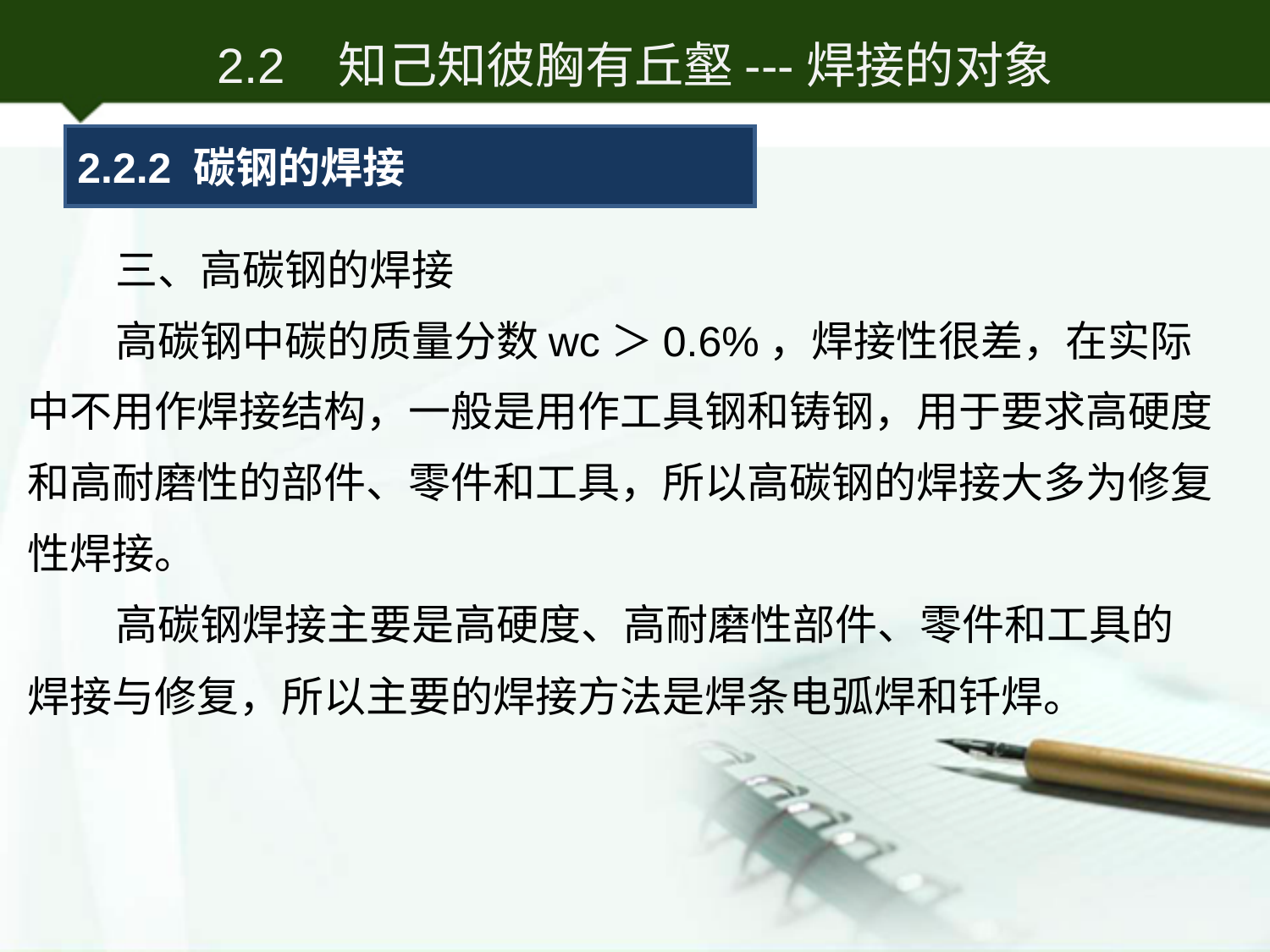

2.2   知己知彼胸有丘壑---焊接的对象
2.2.2 碳钢的焊接
三、高碳钢的焊接
高碳钢中碳的质量分数wc＞0.6%，焊接性很差，在实际中不用作焊接结构，一般是用作工具钢和铸钢，用于要求高硬度和高耐磨性的部件、零件和工具，所以高碳钢的焊接大多为修复性焊接。
高碳钢焊接主要是高硬度、高耐磨性部件、零件和工具的焊接与修复，所以主要的焊接方法是焊条电弧焊和钎焊。